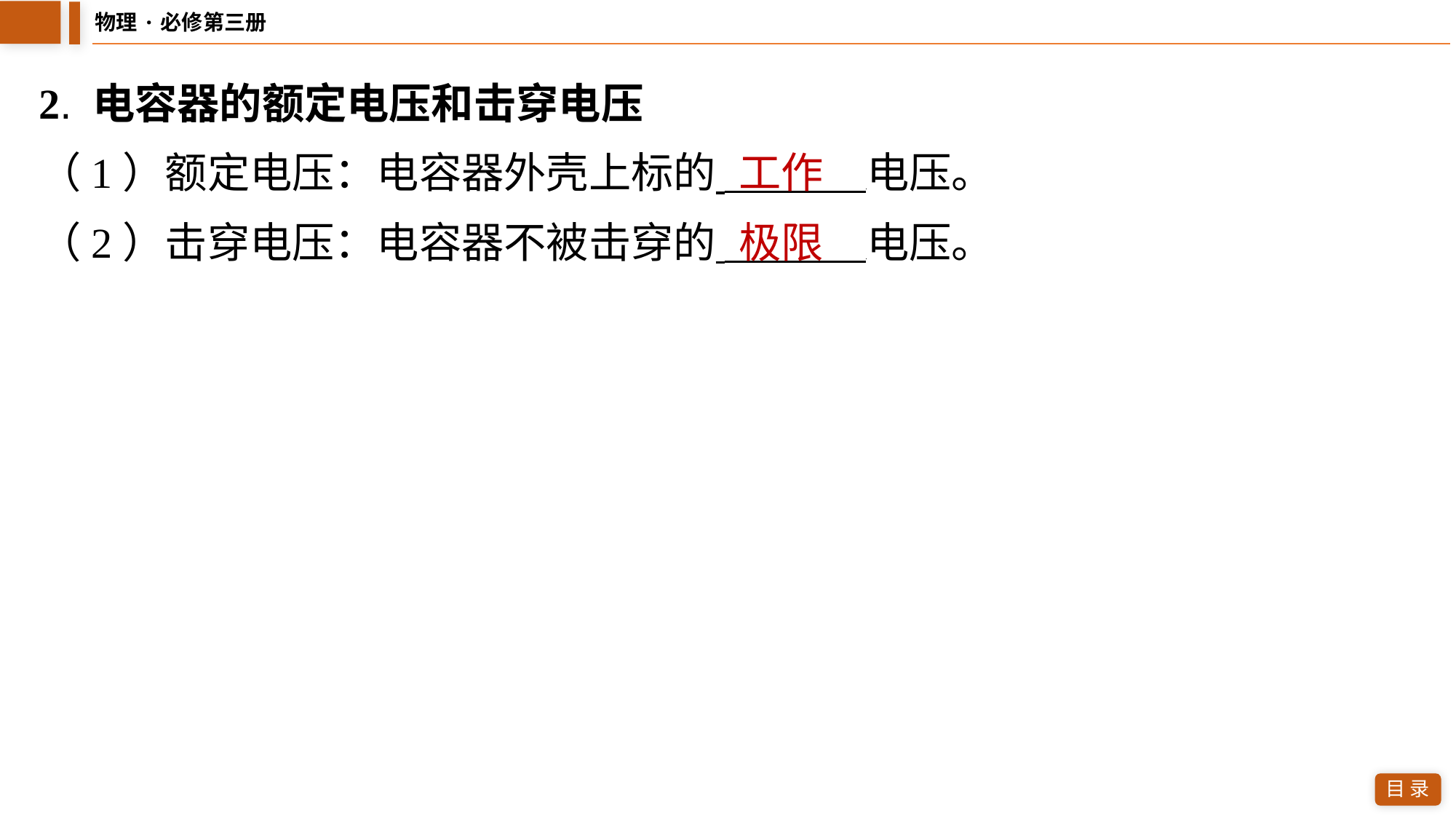

2. 电容器的额定电压和击穿电压
工作
（1）额定电压：电容器外壳上标的                       电压。
极限
（2）击穿电压：电容器不被击穿的                       电压。